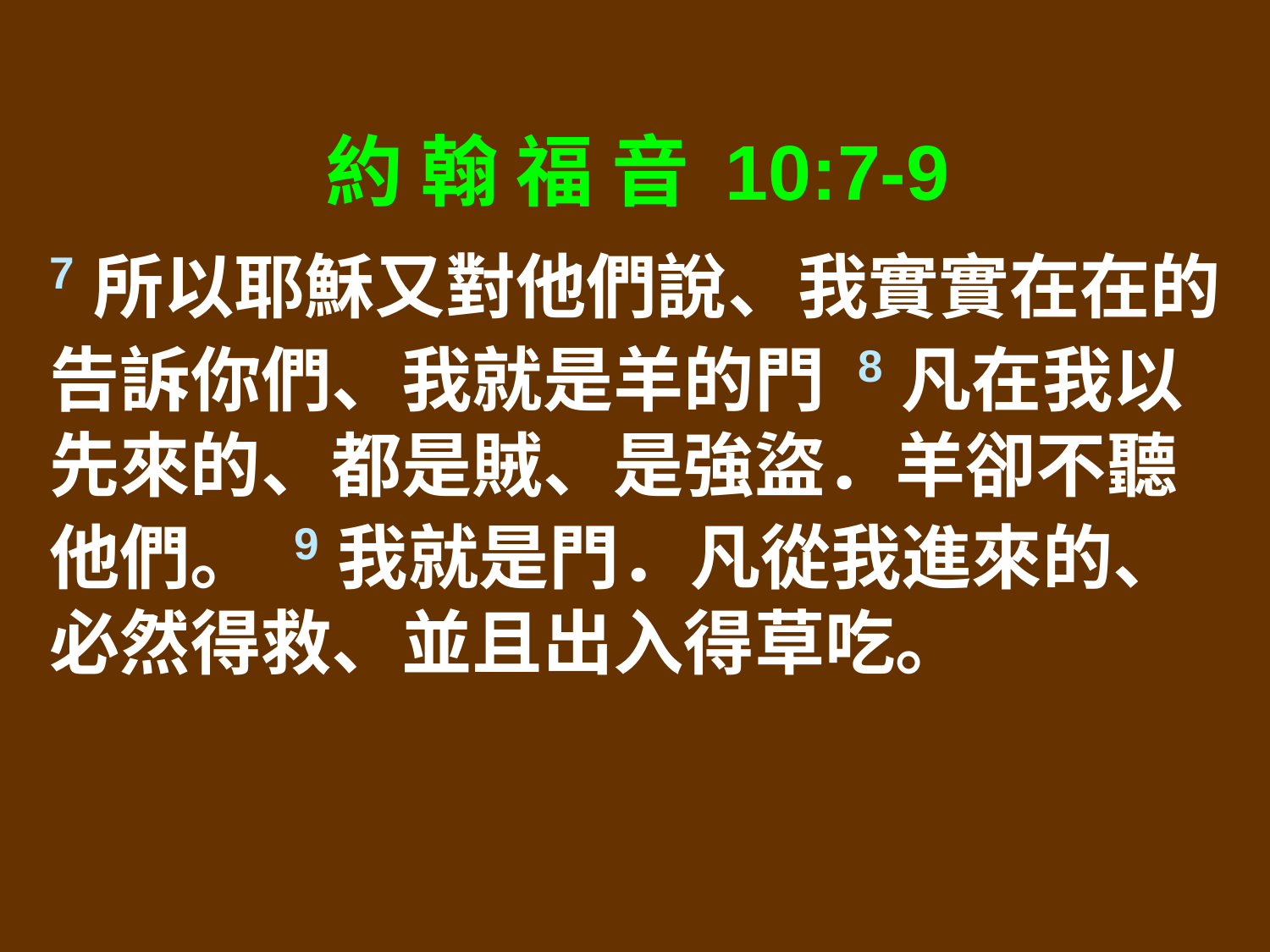

約 翰 福 音 10:7-9
7所以耶穌又對他們說、我實實在在的告訴你們、我就是羊的門 8凡在我以先來的、都是賊、是強盜．羊卻不聽他們。 9我就是門．凡從我進來的、必然得救、並且出入得草吃。